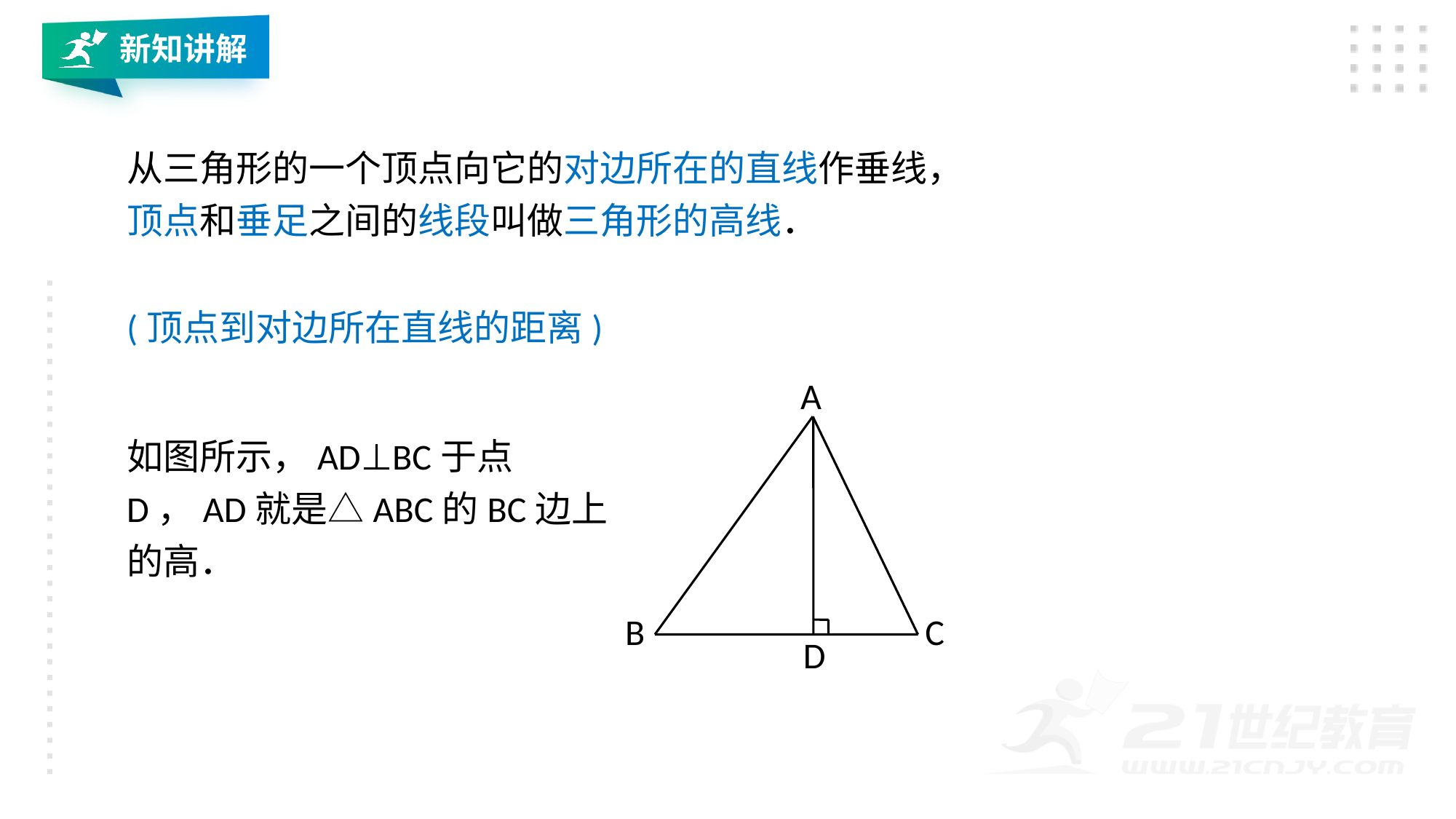

新知讲解
从三角形的一个顶点向它的对边所在的直线作垂线，顶点和垂足之间的线段叫做三角形的高线．
(顶点到对边所在直线的距离)
A

B
C

D
如图所示，AD⊥BC于点D，AD就是△ABC的BC边上的高．